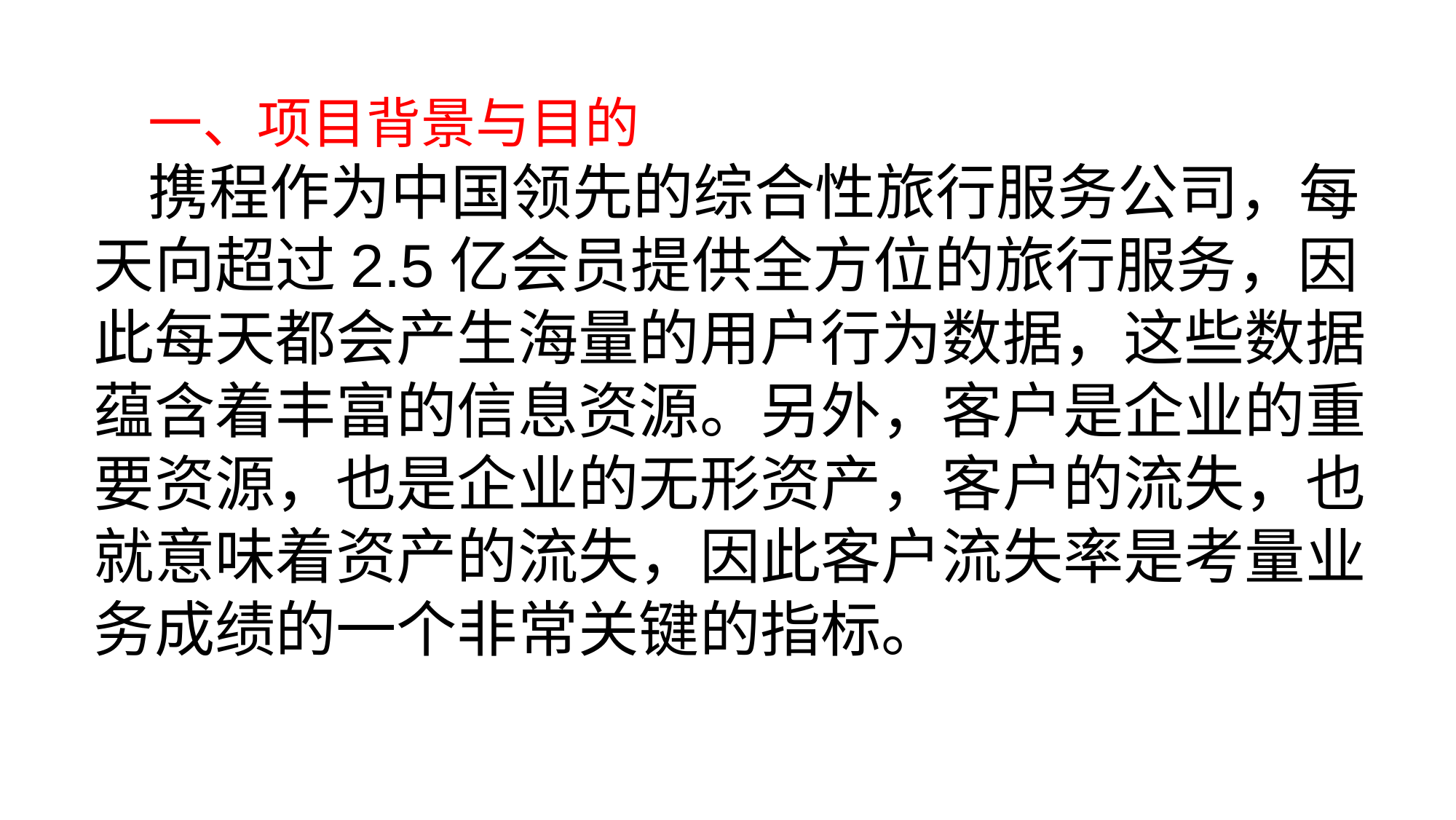

一、项目背景与目的
携程作为中国领先的综合性旅行服务公司，每天向超过2.5亿会员提供全方位的旅行服务，因此每天都会产生海量的用户行为数据，这些数据蕴含着丰富的信息资源。另外，客户是企业的重要资源，也是企业的无形资产，客户的流失，也就意味着资产的流失，因此客户流失率是考量业务成绩的一个非常关键的指标。